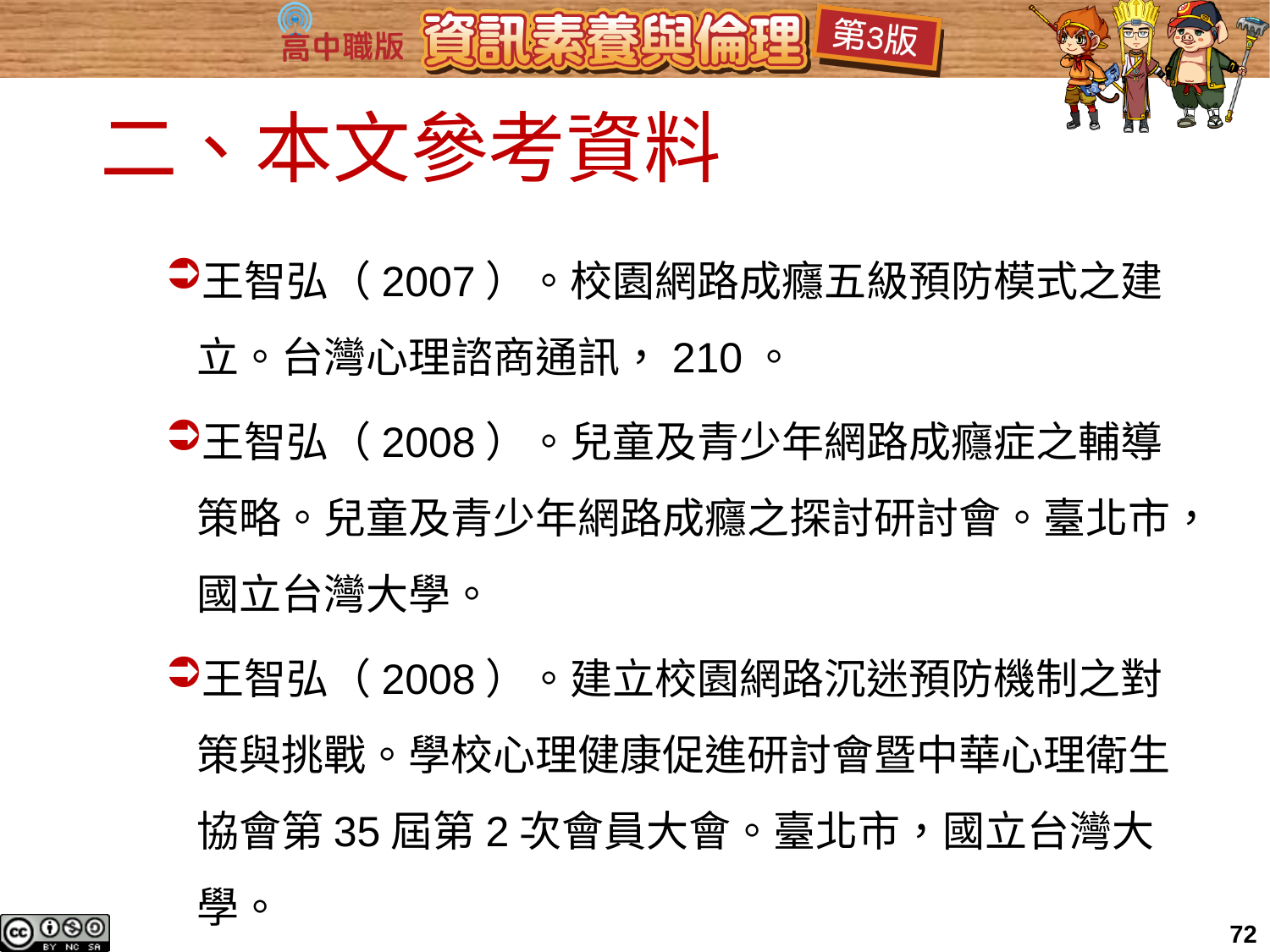

# 二、本文參考資料
王智弘（2007）。校園網路成癮五級預防模式之建立。台灣心理諮商通訊，210。
王智弘（2008）。兒童及青少年網路成癮症之輔導策略。兒童及青少年網路成癮之探討研討會。臺北市，國立台灣大學。
王智弘（2008）。建立校園網路沉迷預防機制之對策與挑戰。學校心理健康促進研討會暨中華心理衛生協會第35屆第2次會員大會。臺北市，國立台灣大學。
72